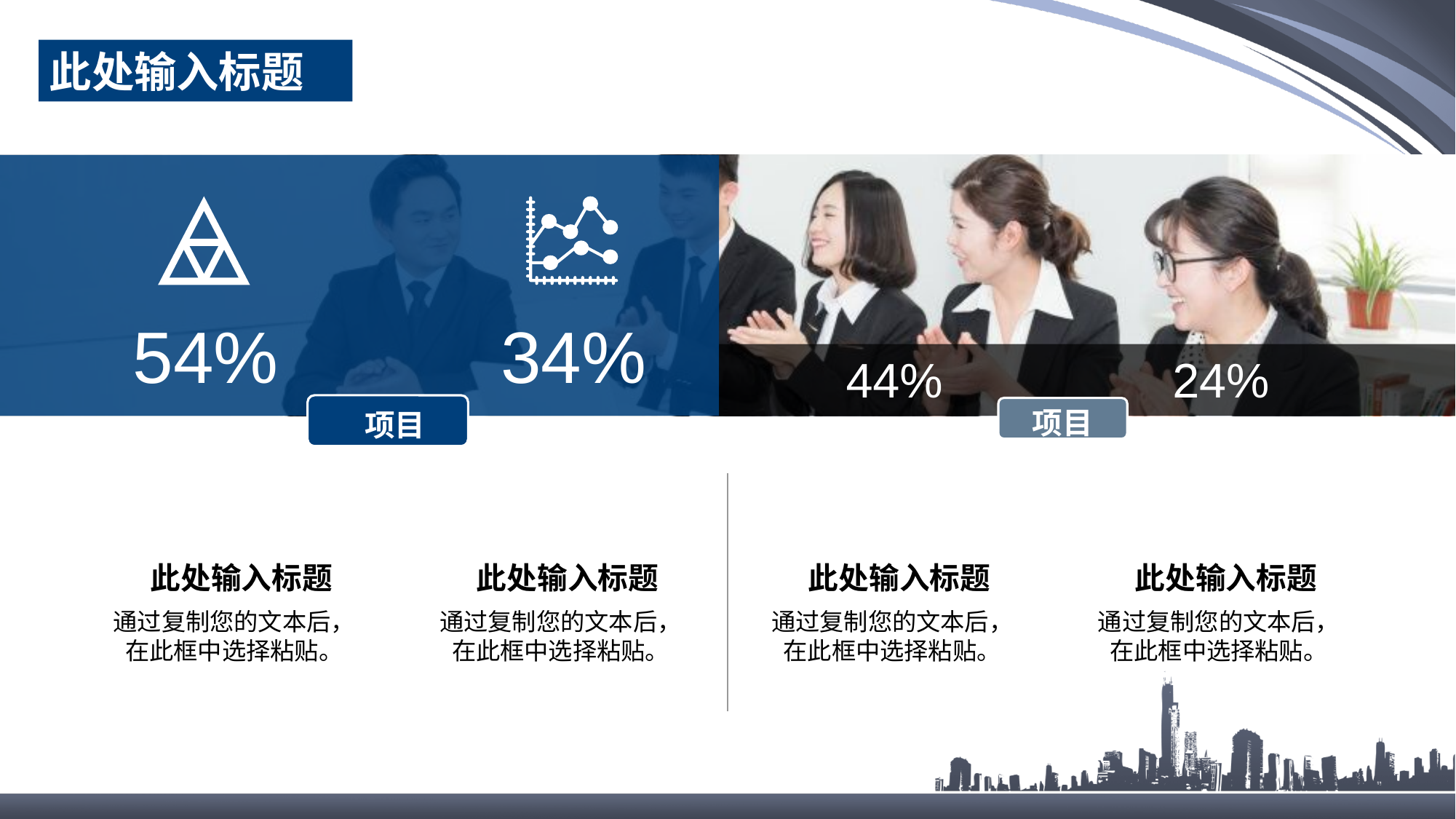

此处输入标题

54%
 此处输入标题
通过复制您的文本后，在此框中选择粘贴。

34%
 此处输入标题
通过复制您的文本后，在此框中选择粘贴。
44%
 此处输入标题
通过复制您的文本后，在此框中选择粘贴。
24%
 此处输入标题
通过复制您的文本后，在此框中选择粘贴。
 项目
项目